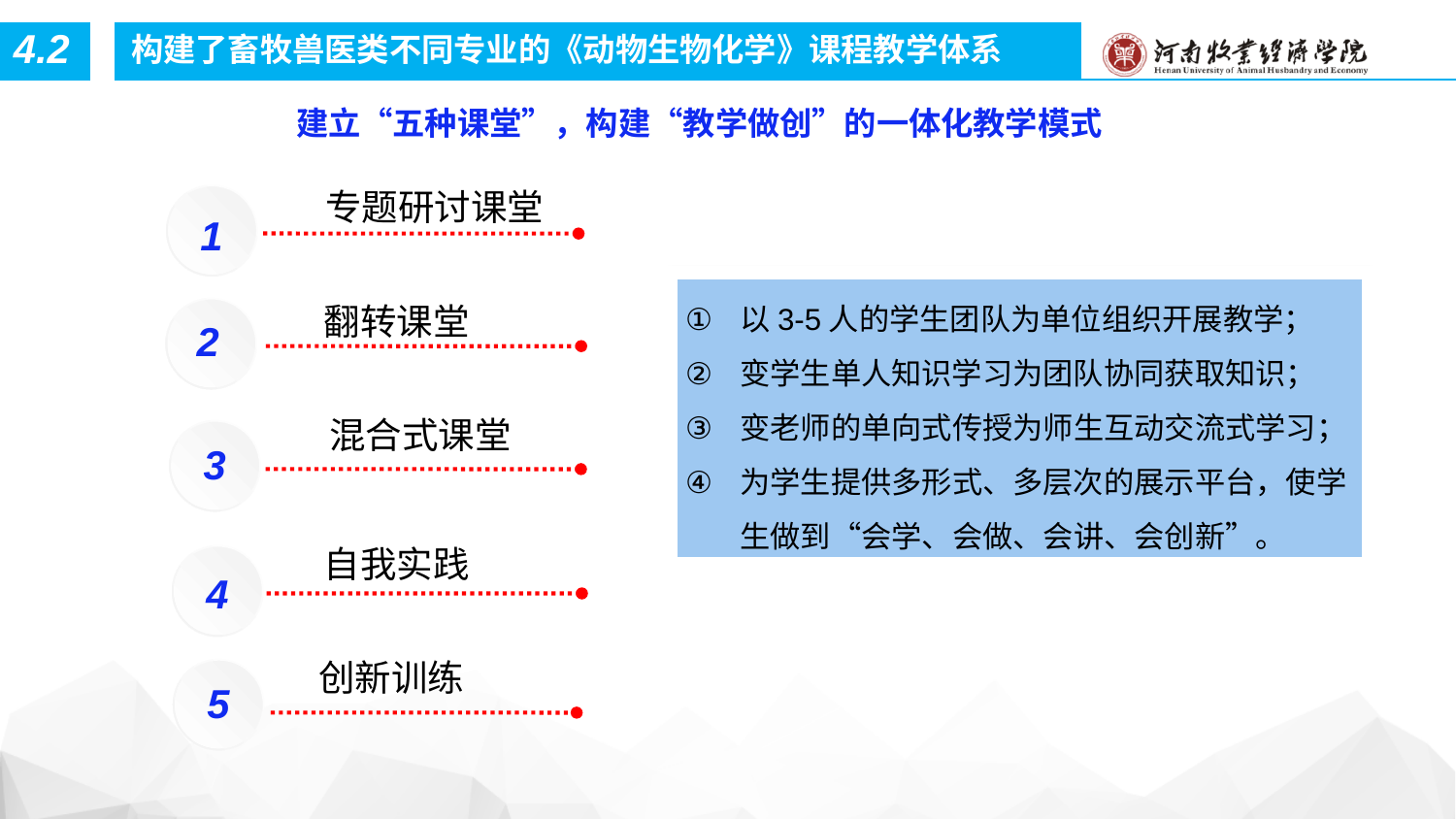

4.2
构建了畜牧兽医类不同专业的《动物生物化学》课程教学体系
建立“五种课堂”，构建“教学做创”的一体化教学模式
专题研讨课堂

翻转课堂

混合式课堂

创新训练

1

2

3
自我实践

4

5
以3-5人的学生团队为单位组织开展教学；
变学生单人知识学习为团队协同获取知识；
变老师的单向式传授为师生互动交流式学习；
为学生提供多形式、多层次的展示平台，使学生做到“会学、会做、会讲、会创新”。